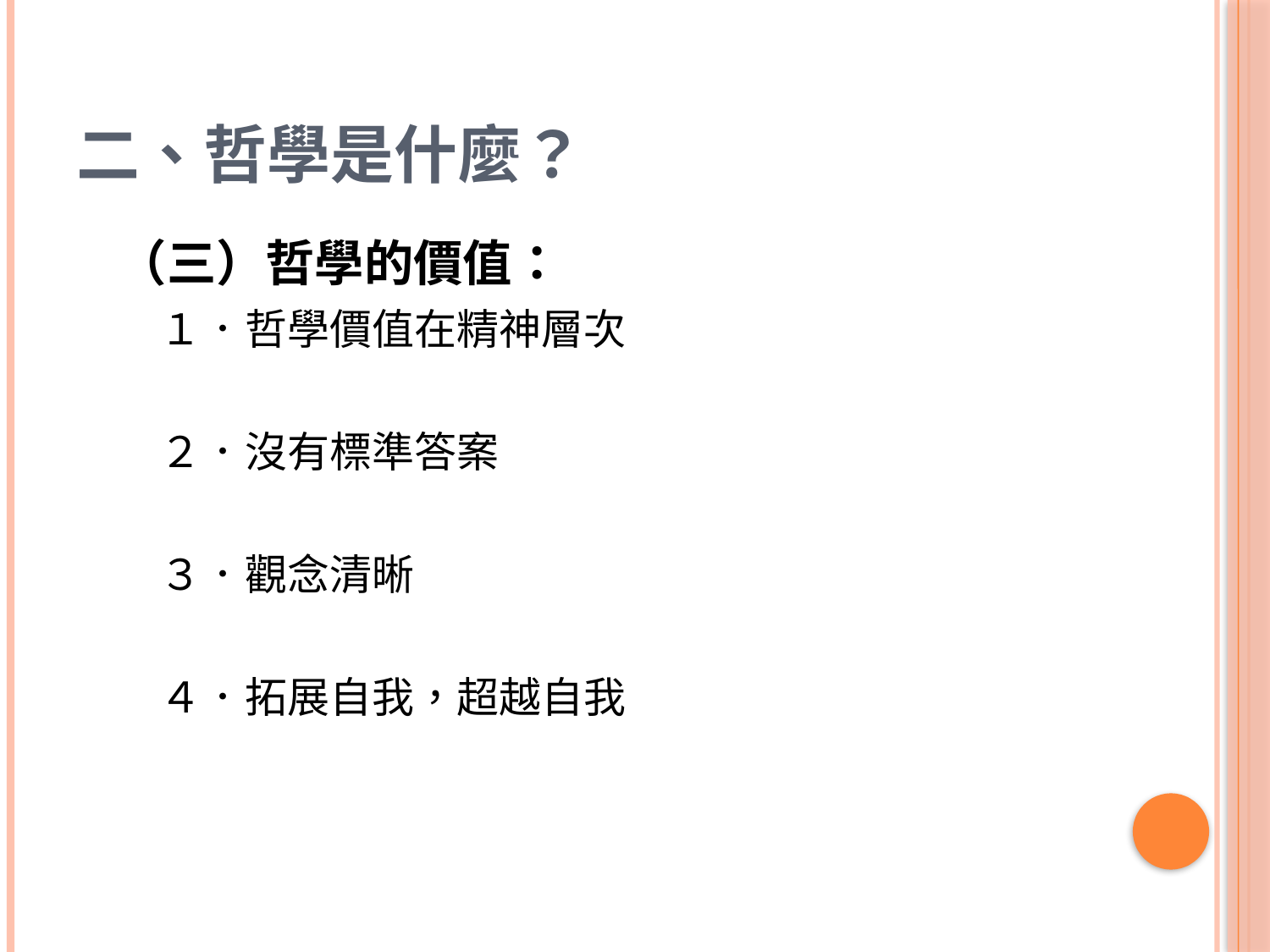

# 二、哲學是什麼？
（三）哲學的價值：
　１．哲學價值在精神層次

　２．沒有標準答案

　３．觀念清晰

　４．拓展自我，超越自我